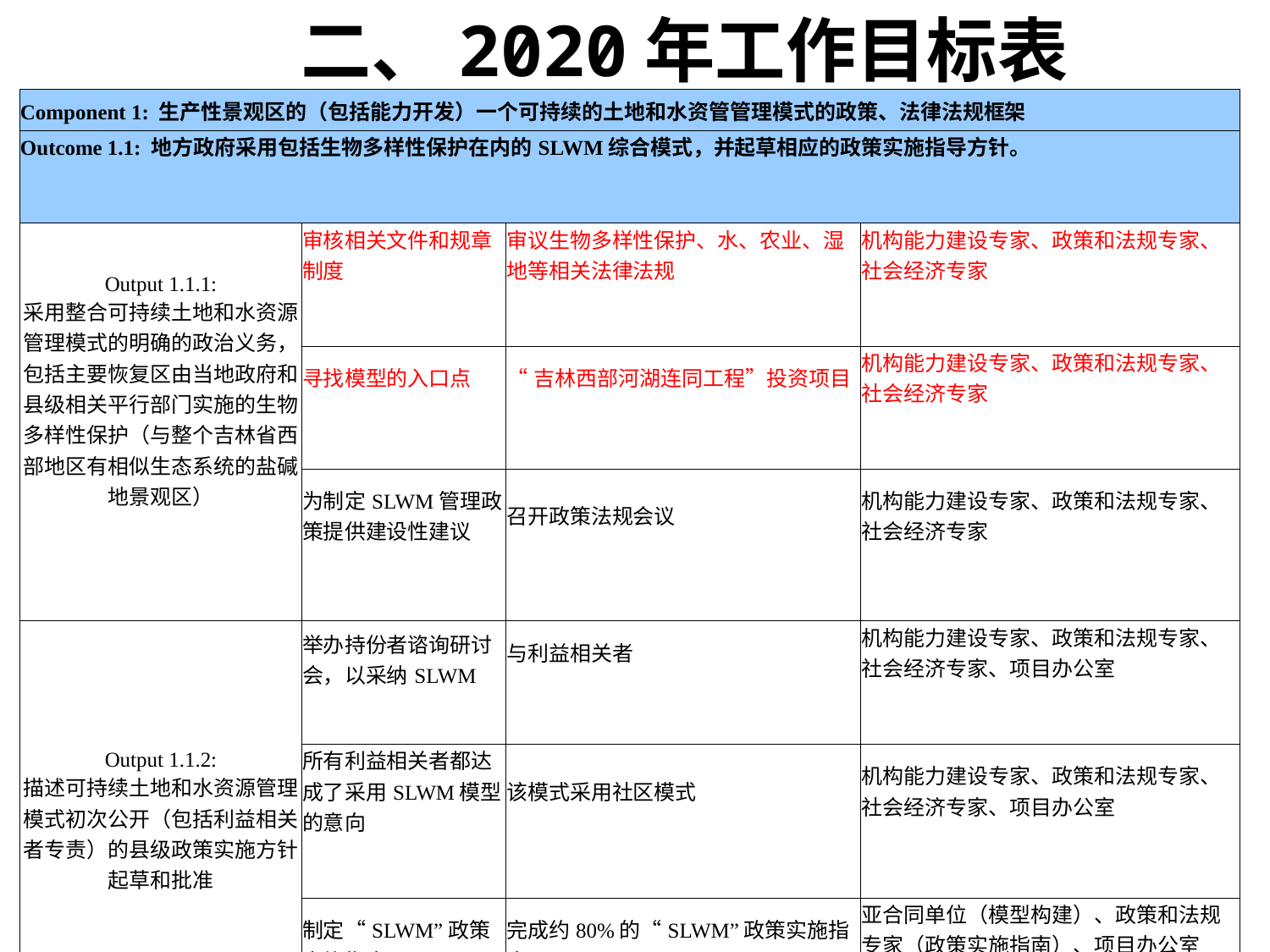

二、2020年工作目标表
| Component 1: 生产性景观区的（包括能力开发）一个可持续的土地和水资管管理模式的政策、法律法规框架 |  |  |  |
| --- | --- | --- | --- |
| Outcome 1.1: 地方政府采用包括生物多样性保护在内的SLWM综合模式，并起草相应的政策实施指导方针。 |  |  |  |
| Output 1.1.1: 采用整合可持续土地和水资源管理模式的明确的政治义务，包括主要恢复区由当地政府和县级相关平行部门实施的生物多样性保护（与整个吉林省西部地区有相似生态系统的盐碱地景观区） | 审核相关文件和规章制度 | 审议生物多样性保护、水、农业、湿地等相关法律法规 | 机构能力建设专家、政策和法规专家、社会经济专家 |
|  | 寻找模型的入口点 | “吉林西部河湖连同工程”投资项目 | 机构能力建设专家、政策和法规专家、社会经济专家 |
|  | 为制定SLWM管理政策提供建设性建议 | 召开政策法规会议 | 机构能力建设专家、政策和法规专家、社会经济专家 |
| Output 1.1.2: 描述可持续土地和水资源管理模式初次公开（包括利益相关者专责）的县级政策实施方针起草和批准 | 举办持份者谘询研讨会，以采纳SLWM | 与利益相关者 | 机构能力建设专家、政策和法规专家、社会经济专家、项目办公室 |
|  | 所有利益相关者都达成了采用SLWM模型的意向 | 该模式采用社区模式 | 机构能力建设专家、政策和法规专家、社会经济专家、项目办公室 |
|  | 制定“SLWM”政策实施指南 | 完成约80%的“SLWM”政策实施指南 | 亚合同单位（模型构建）、政策和法规专家（政策实施指南）、项目办公室（实施方针） |